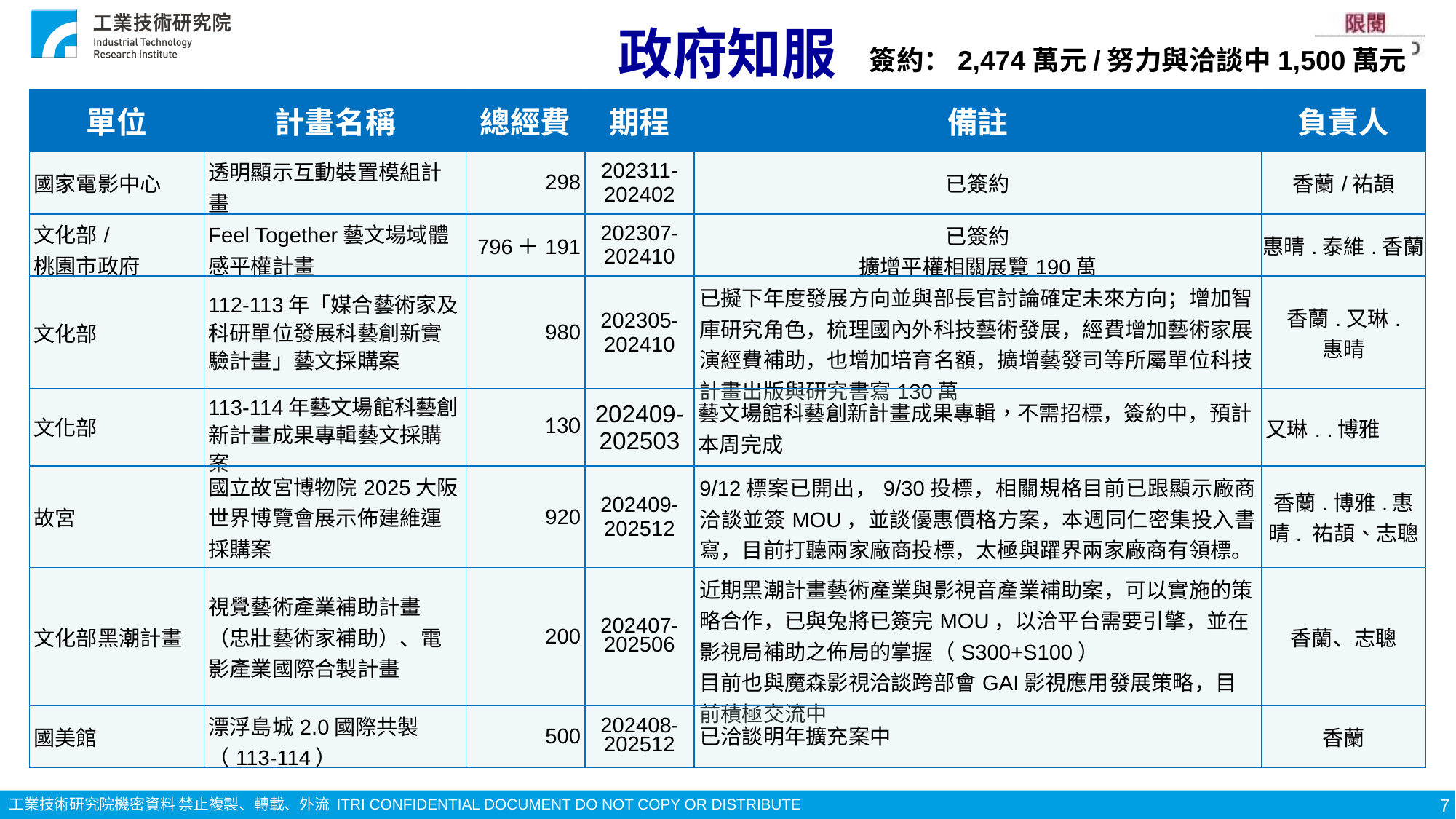

# 政府知服
簽約：2,474萬元/努力與洽談中1,500萬元
| 單位 | 計畫名稱 | 總經費 | 期程 | 備註 | 負責人 |
| --- | --- | --- | --- | --- | --- |
| 國家電影中心 | 透明顯示互動裝置模組計畫 | 298 | 202311-202402 | 已簽約 | 香蘭/祐頡 |
| 文化部/ 桃園市政府 | Feel Together藝文場域體感平權計畫 | 796＋191 | 202307-202410 | 已簽約 擴增平權相關展覽190萬 | 惠晴.泰維.香蘭 |
| 文化部 | 112-113年「媒合藝術家及科研單位發展科藝創新實驗計畫」藝文採購案 | 980 | 202305-202410 | 已擬下年度發展方向並與部長官討論確定未來方向；增加智庫研究角色，梳理國內外科技藝術發展，經費增加藝術家展演經費補助，也增加培育名額，擴增藝發司等所屬單位科技計畫出版與研究書寫130萬 | 香蘭.又琳. 惠晴 |
| 文化部 | 113-114年藝文場館科藝創新計畫成果專輯藝文採購案 | 130 | 202409-202503 | 藝文場館科藝創新計畫成果專輯，不需招標，簽約中，預計本周完成 | 又琳. .博雅 |
| 故宮 | 國立故宮博物院2025大阪世界博覽會展示佈建維運採購案 | 920 | 202409-202512 | 9/12標案已開出，9/30投標，相關規格目前已跟顯示廠商洽談並簽MOU，並談優惠價格方案，本週同仁密集投入書寫，目前打聽兩家廠商投標，太極與躍界兩家廠商有領標。 | 香蘭.博雅.惠晴. 祐頡、志聰 |
| 文化部黑潮計畫 | 視覺藝術產業補助計畫（忠壯藝術家補助）、電影產業國際合製計畫 | 200 | 202407-202506 | 近期黑潮計畫藝術產業與影視音產業補助案，可以實施的策略合作，已與兔將已簽完MOU，以洽平台需要引擎，並在影視局補助之佈局的掌握（S300+S100） 目前也與魔森影視洽談跨部會GAI影視應用發展策略，目前積極交流中 | 香蘭、志聰 |
| 國美館 | 漂浮島城2.0國際共製（113-114） | 500 | 202408-202512 | 已洽談明年擴充案中 | 香蘭 |
7